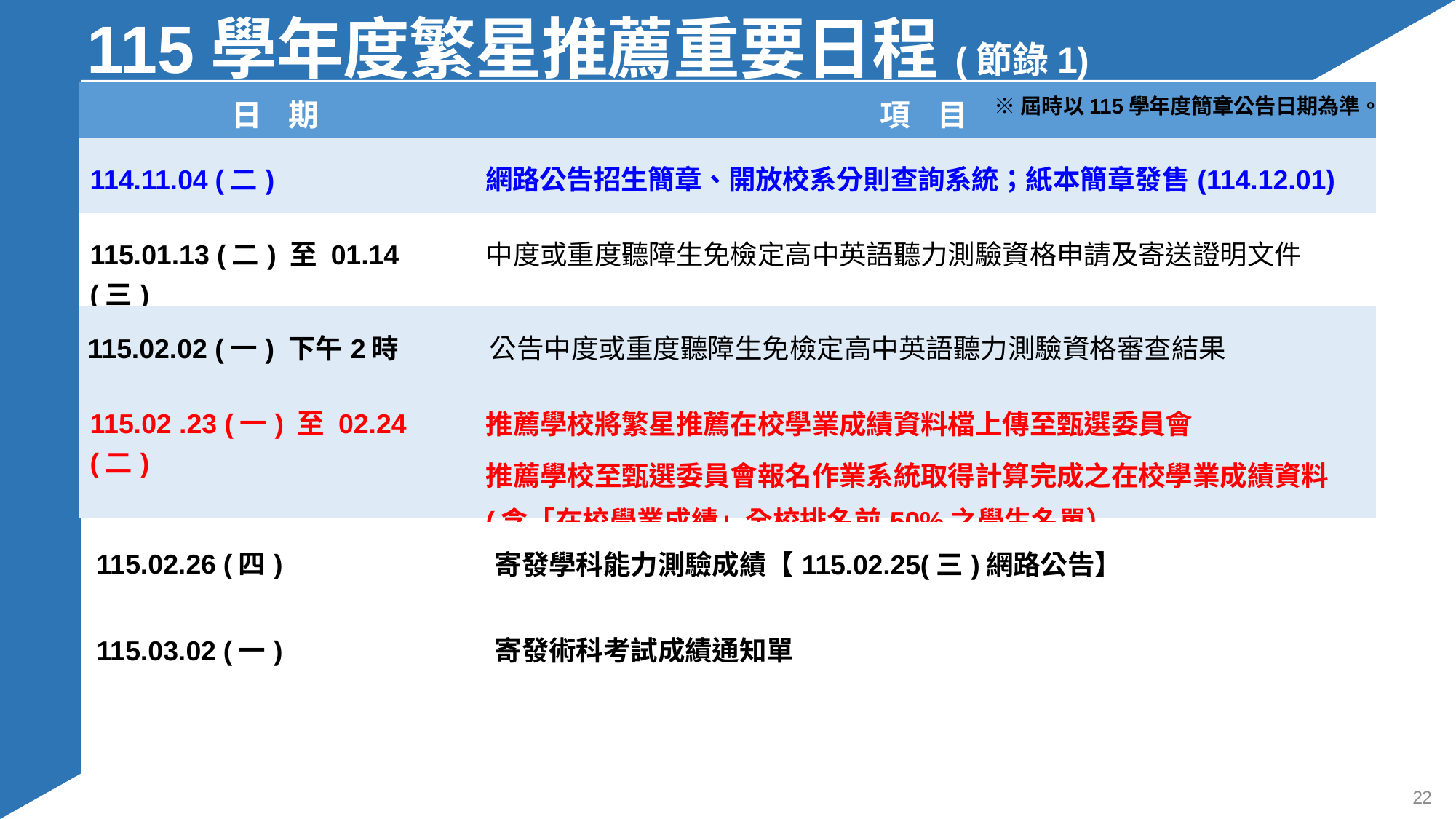

# 115學年度繁星推薦重要日程(節錄1)
| 日 期 | 項 目 |
| --- | --- |
| 114.11.04 (二) | 網路公告招生簡章、開放校系分則查詢系統；紙本簡章發售(114.12.01) |
| 115.01.13 (二) 至 01.14 (三) | 中度或重度聽障生免檢定高中英語聽力測驗資格申請及寄送證明文件 |
| 115.02.02 (一) 下午2時 | 公告中度或重度聽障生免檢定高中英語聽力測驗資格審查結果 |
| 115.02 .23 (一) 至 02.24 (二) | 推薦學校將繁星推薦在校學業成績資料檔上傳至甄選委員會 推薦學校至甄選委員會報名作業系統取得計算完成之在校學業成績資料 (含「在校學業成績」全校排名前50%之學生名單） |
※屆時以115學年度簡章公告日期為準。
| 115.02.26 (四) | 寄發學科能力測驗成績【115.02.25(三)網路公告】 |
| --- | --- |
| 115.03.02 (一) | 寄發術科考試成績通知單 |
| --- | --- |
22